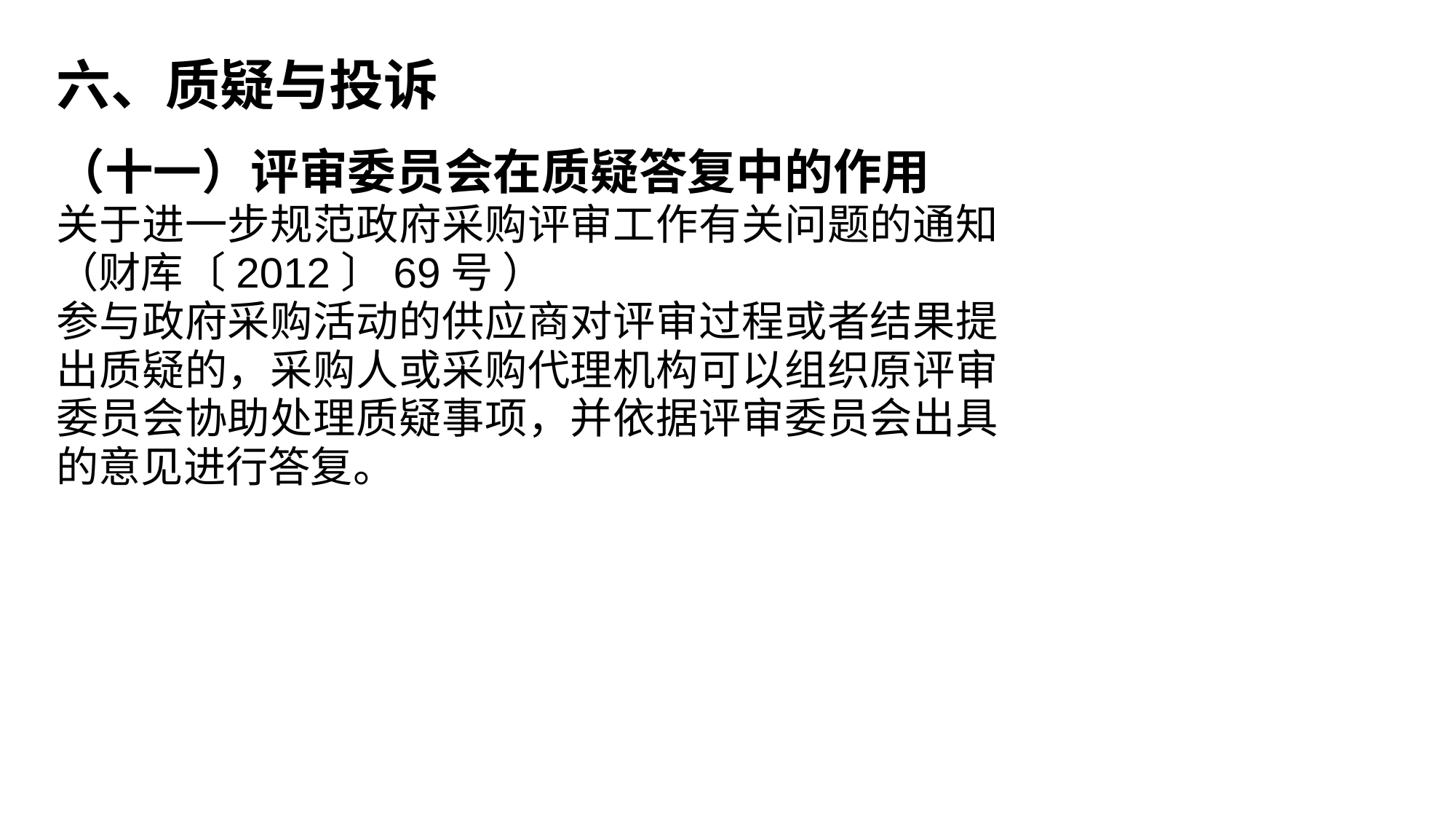

六、质疑与投诉

（十一）评审委员会在质疑答复中的作用
关于进一步规范政府采购评审工作有关问题的通知（财库〔2012〕69号 ）
参与政府采购活动的供应商对评审过程或者结果提出质疑的，采购人或采购代理机构可以组织原评审委员会协助处理质疑事项，并依据评审委员会出具的意见进行答复。